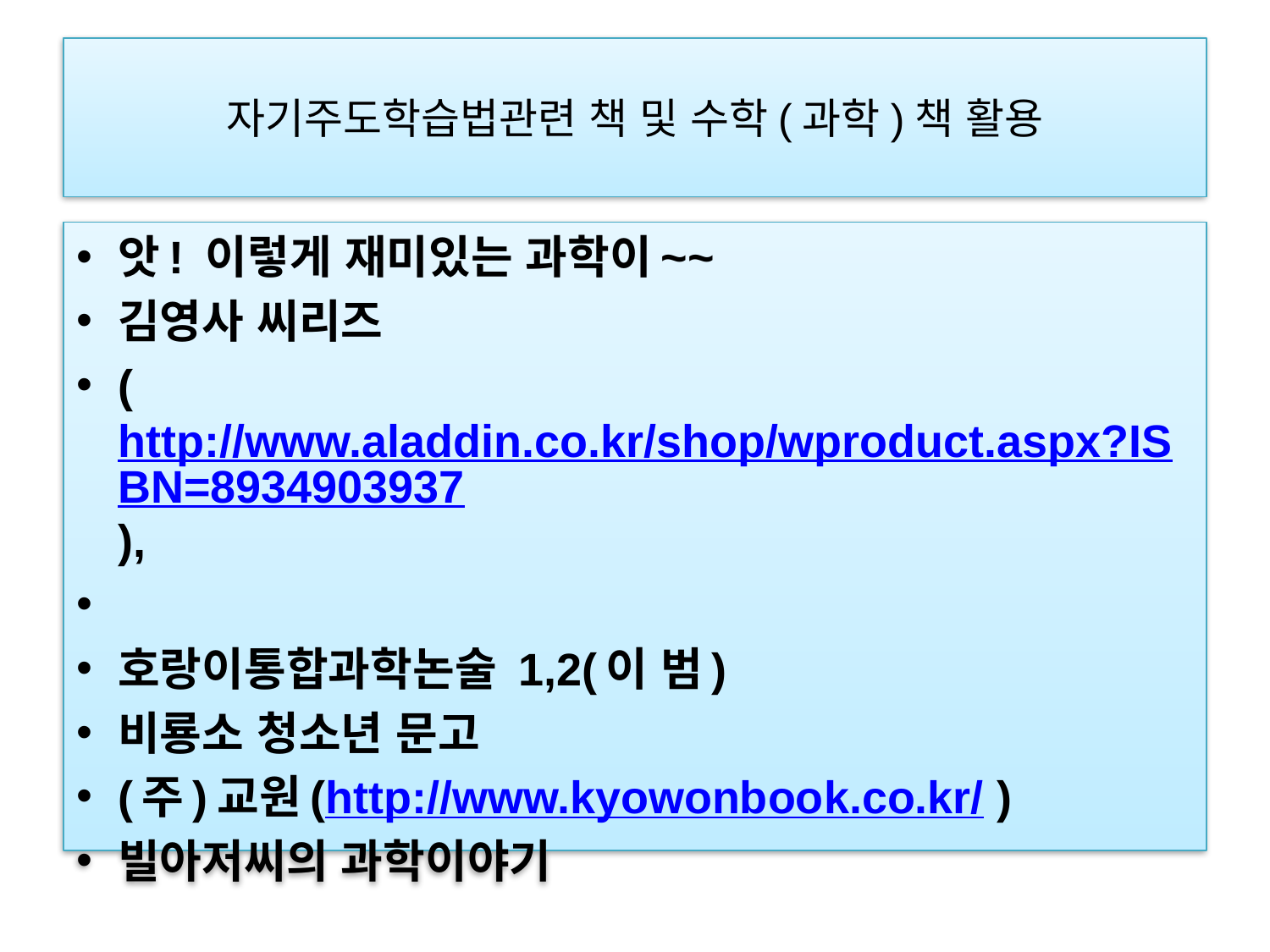

# 자기주도학습법관련 책 및 수학(과학)책 활용
앗! 이렇게 재미있는 과학이~~
김영사 씨리즈
(http://www.aladdin.co.kr/shop/wproduct.aspx?ISBN=8934903937),

호랑이통합과학논술 1,2(이 범)
비룡소 청소년 문고
(주)교원(http://www.kyowonbook.co.kr/ )
빌아저씨의 과학이야기